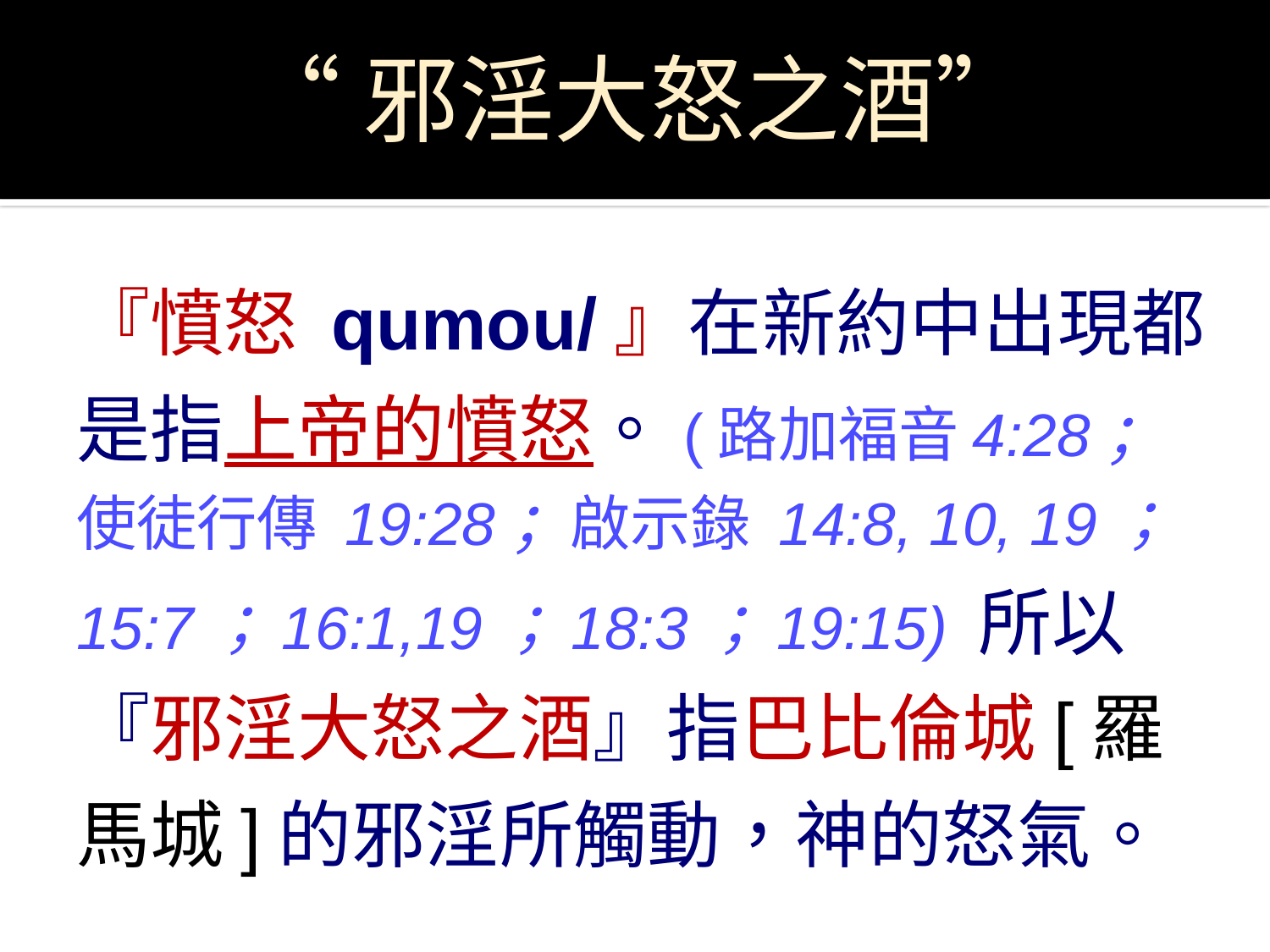

# “邪淫大怒之酒”
『憤怒 qumou/』在新約中出現都是指上帝的憤怒。(路加福音4:28；使徒行傳 19:28；啟示錄 14:8, 10, 19；15:7；16:1,19；18:3；19:15) 所以『邪淫大怒之酒』指巴比倫城[羅馬城]的邪淫所觸動，神的怒氣。